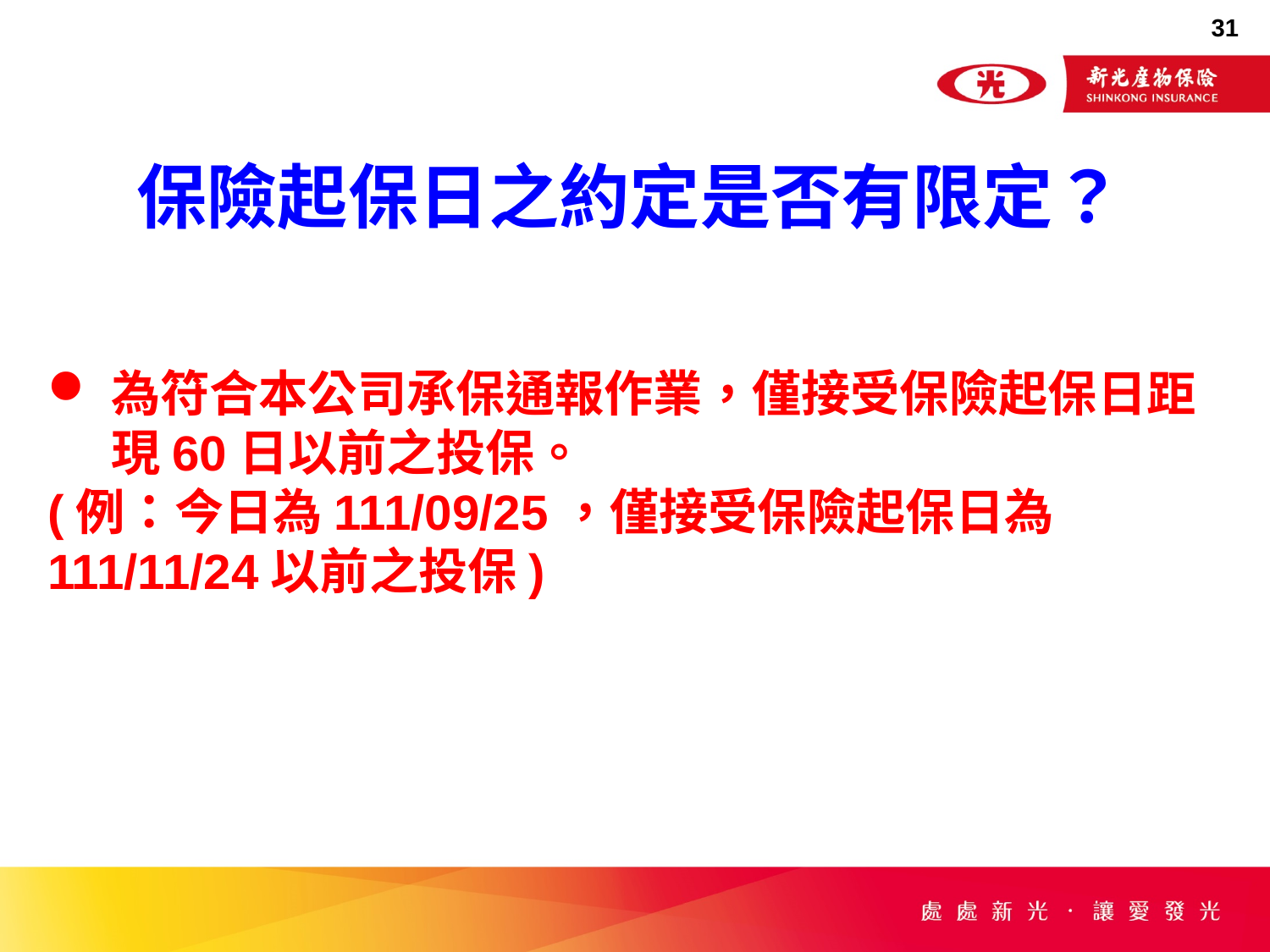

保險起保日之約定是否有限定？
為符合本公司承保通報作業，僅接受保險起保日距現60日以前之投保。
(例：今日為111/09/25，僅接受保險起保日為111/11/24以前之投保)